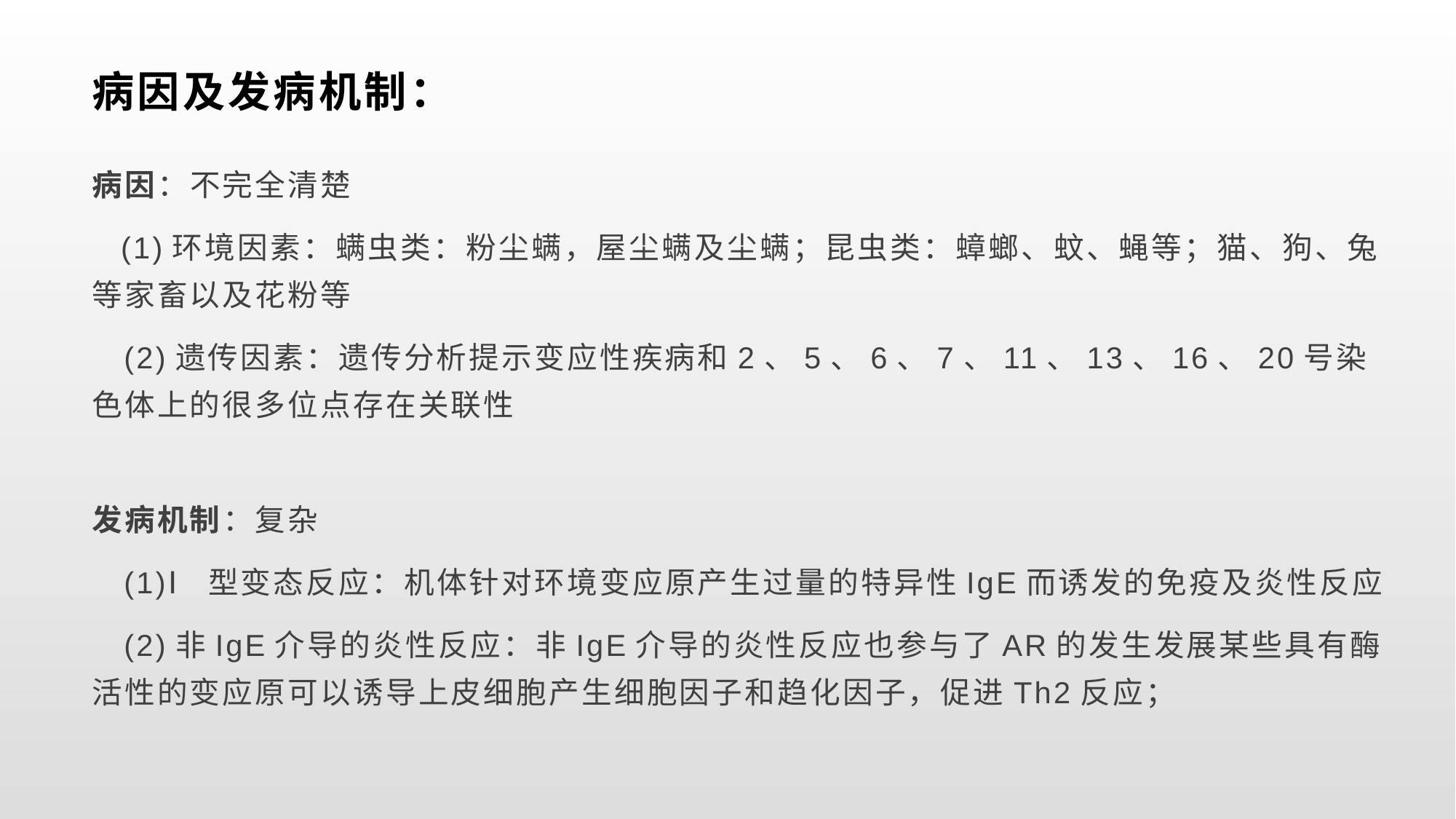

# 病因及发病机制：
病因：不完全清楚
   (1)环境因素：螨虫类：粉尘螨，屋尘螨及尘螨；昆虫类：蟑螂、蚊、蝇等；猫、狗、兔等家畜以及花粉等
   (2)遗传因素：遗传分析提示变应性疾病和2、5、6、7、11、13、16、20号染色体上的很多位点存在关联性

发病机制：复杂
   (1)Ⅰ型变态反应：机体针对环境变应原产生过量的特异性IgE而诱发的免疫及炎性反应
   (2)非IgE介导的炎性反应：非IgE介导的炎性反应也参与了AR的发生发展某些具有酶活性的变应原可以诱导上皮细胞产生细胞因子和趋化因子，促进Th2反应；